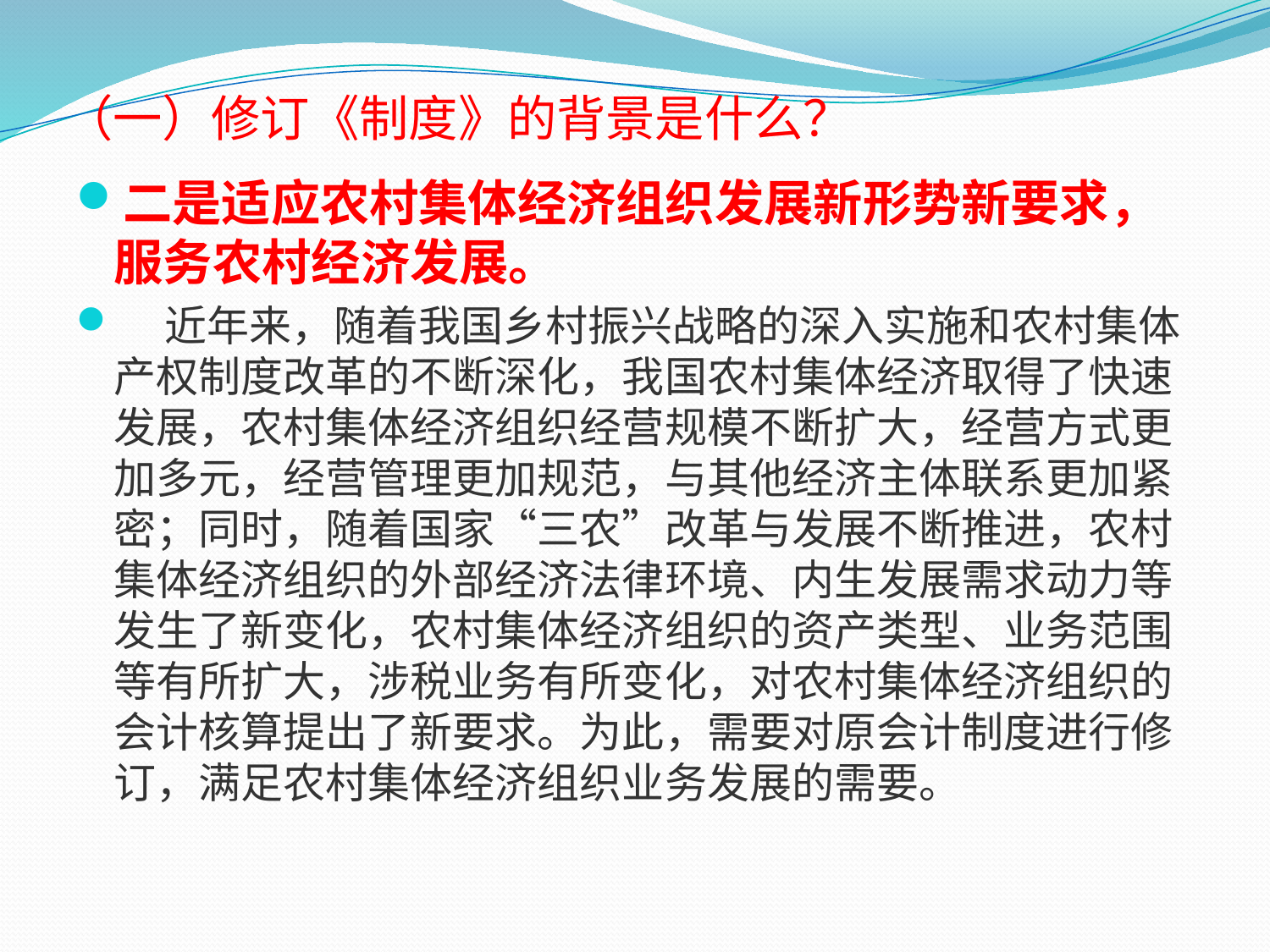

# （一）修订《制度》的背景是什么？
二是适应农村集体经济组织发展新形势新要求，服务农村经济发展。
    近年来，随着我国乡村振兴战略的深入实施和农村集体产权制度改革的不断深化，我国农村集体经济取得了快速发展，农村集体经济组织经营规模不断扩大，经营方式更加多元，经营管理更加规范，与其他经济主体联系更加紧密；同时，随着国家“三农”改革与发展不断推进，农村集体经济组织的外部经济法律环境、内生发展需求动力等发生了新变化，农村集体经济组织的资产类型、业务范围等有所扩大，涉税业务有所变化，对农村集体经济组织的会计核算提出了新要求。为此，需要对原会计制度进行修订，满足农村集体经济组织业务发展的需要。